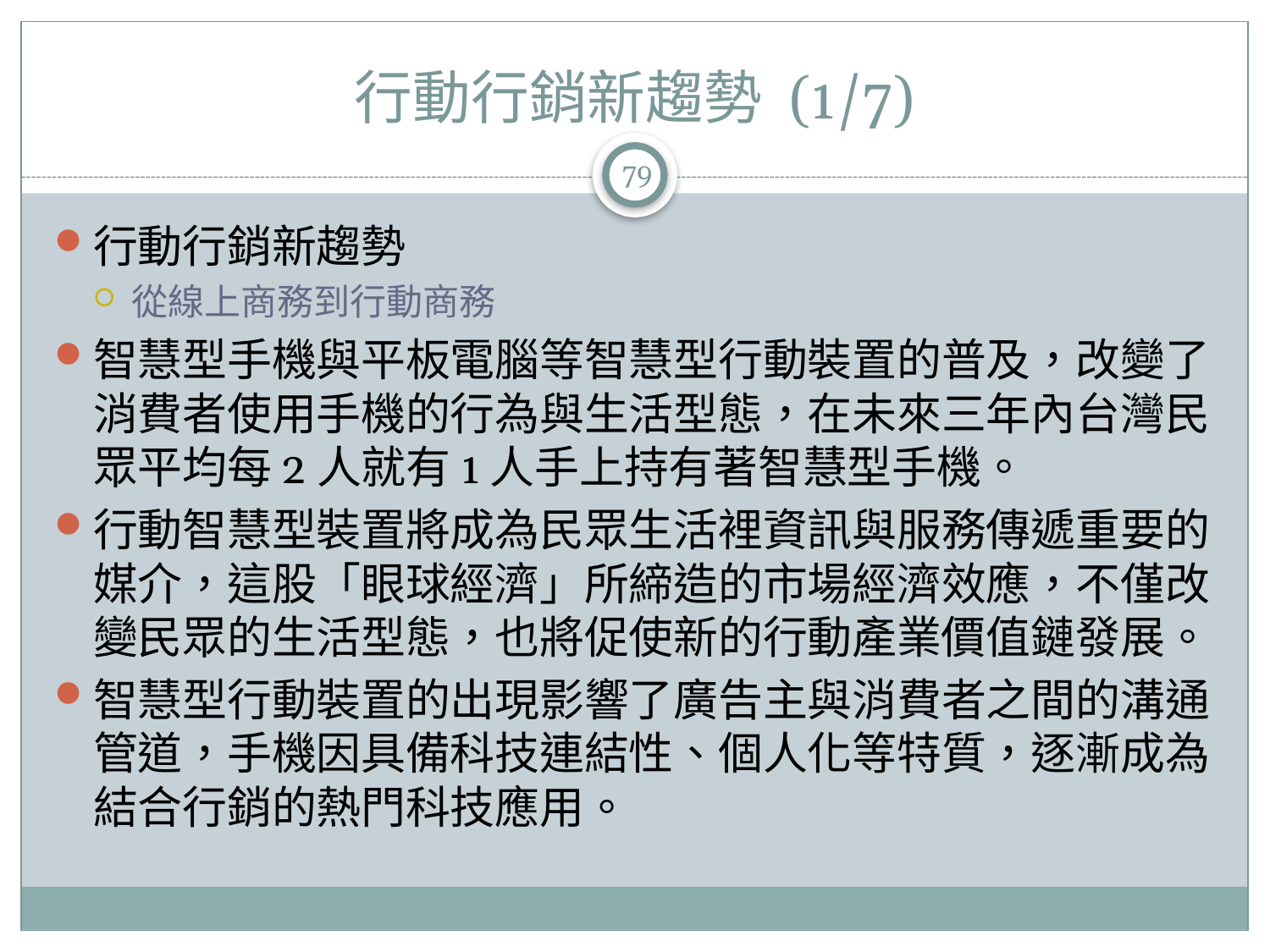

# 行動行銷新趨勢 (1/7)
79
行動行銷新趨勢
從線上商務到行動商務
智慧型手機與平板電腦等智慧型行動裝置的普及，改變了消費者使用手機的行為與生活型態，在未來三年內台灣民眾平均每2人就有1人手上持有著智慧型手機。
行動智慧型裝置將成為民眾生活裡資訊與服務傳遞重要的媒介，這股「眼球經濟」所締造的市場經濟效應，不僅改變民眾的生活型態，也將促使新的行動產業價值鏈發展。
智慧型行動裝置的出現影響了廣告主與消費者之間的溝通管道，手機因具備科技連結性、個人化等特質，逐漸成為結合行銷的熱門科技應用。